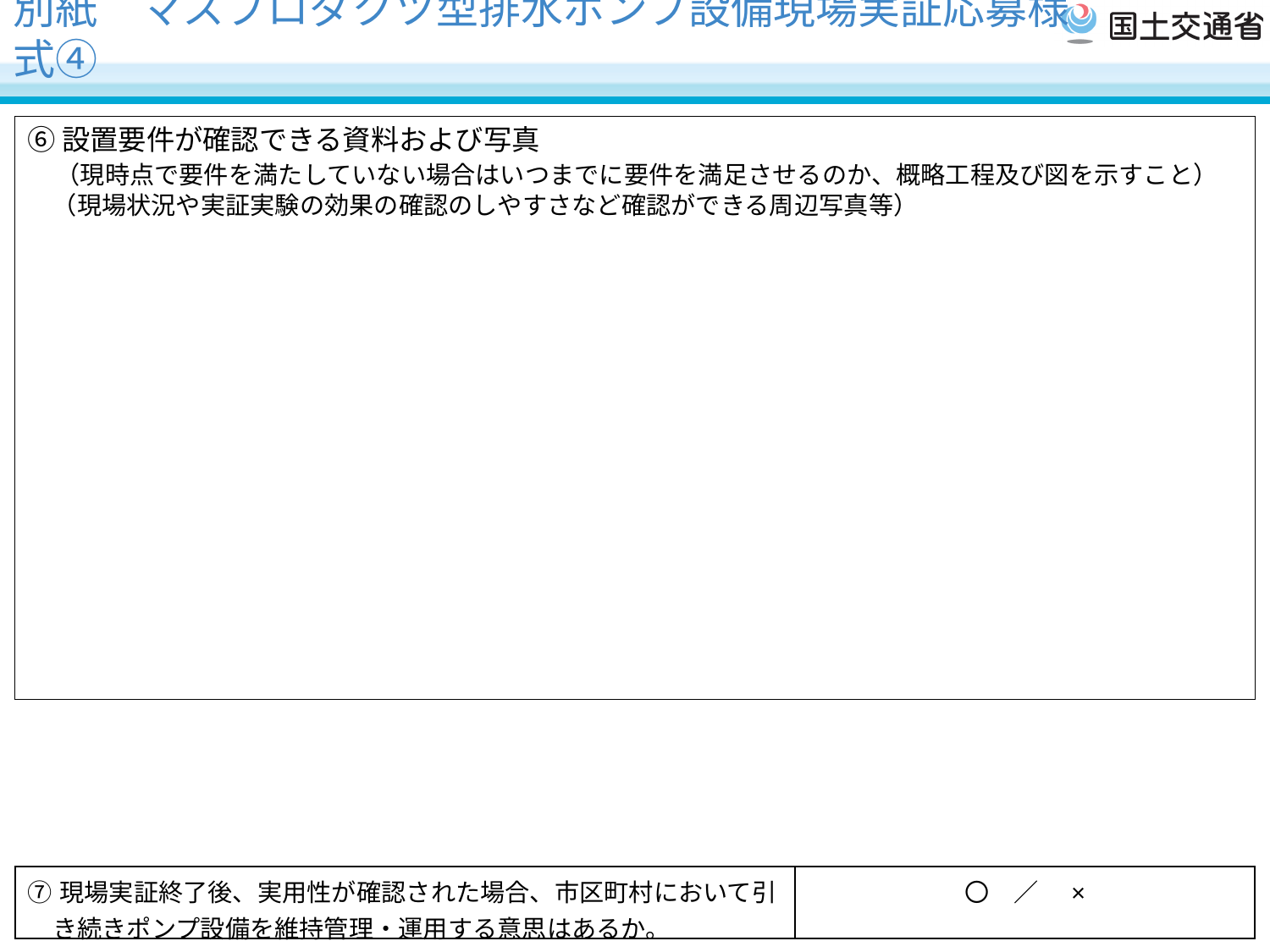

# 別紙　マスプロダクツ型排水ポンプ設備現場実証応募様式④
⑥設置要件が確認できる資料および写真
　（現時点で要件を満たしていない場合はいつまでに要件を満足させるのか、概略工程及び図を示すこと）
　（現場状況や実証実験の効果の確認のしやすさなど確認ができる周辺写真等）

| ⑦現場実証終了後、実用性が確認された場合、市区町村において引き続きポンプ設備を維持管理・運用する意思はあるか。 | 〇　／　× |
| --- | --- |